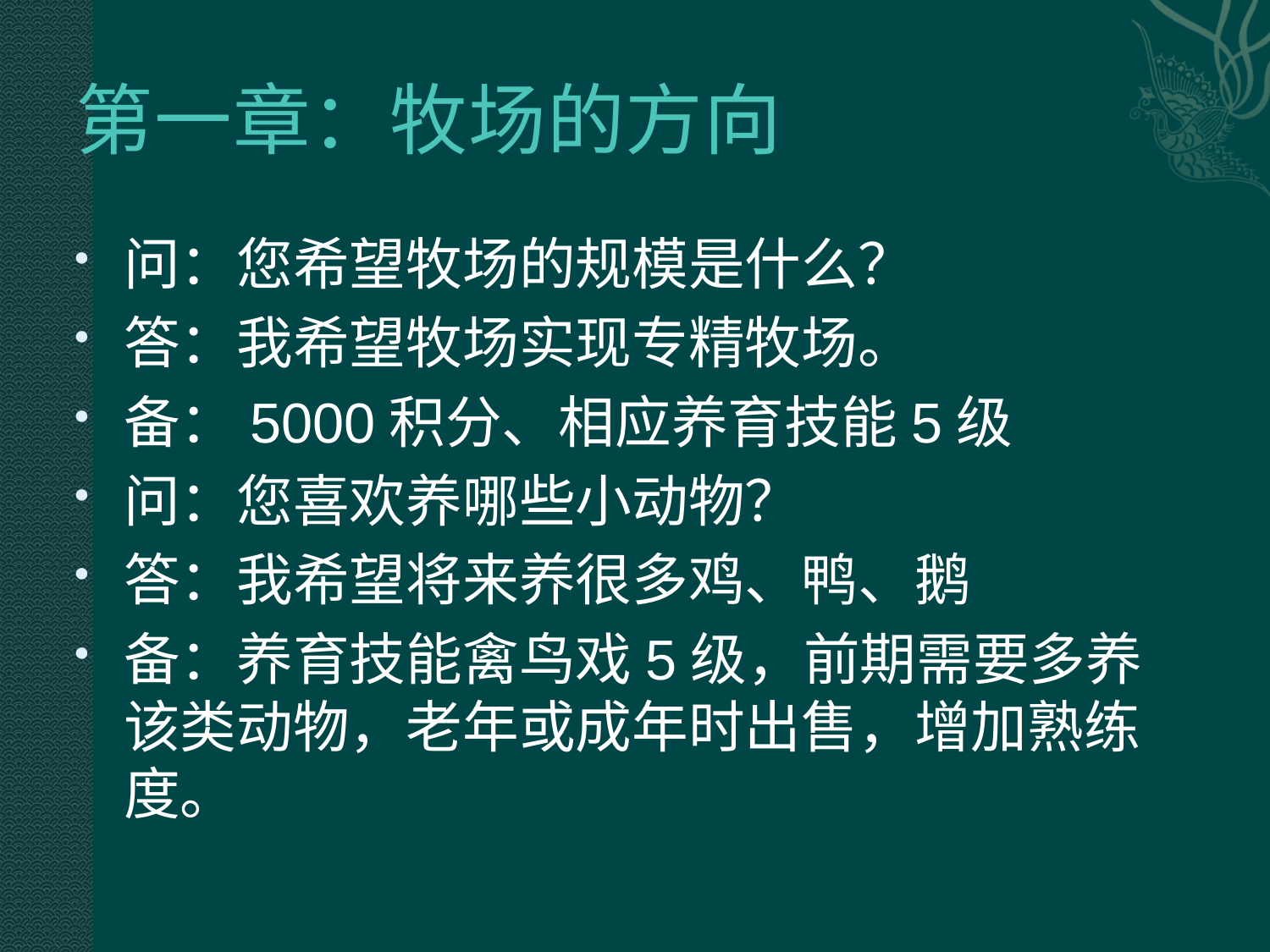

# 第一章：牧场的方向
问：您希望牧场的规模是什么？
答：我希望牧场实现专精牧场。
备：5000积分、相应养育技能5级
问：您喜欢养哪些小动物？
答：我希望将来养很多鸡、鸭、鹅
备：养育技能禽鸟戏5级，前期需要多养该类动物，老年或成年时出售，增加熟练度。